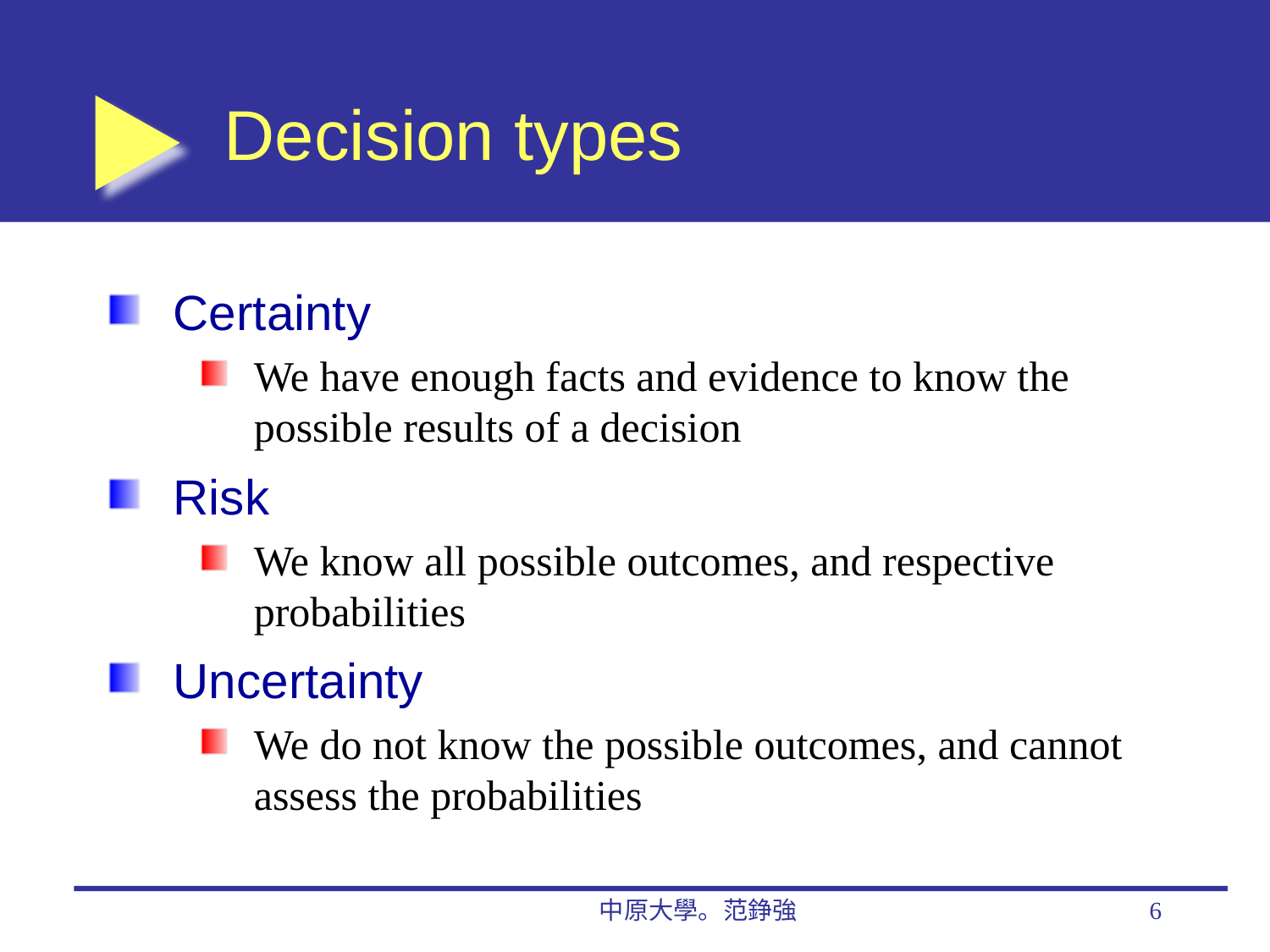

# Decision types
Certainty
We have enough facts and evidence to know the possible results of a decision
Risk
We know all possible outcomes, and respective probabilities
Uncertainty
We do not know the possible outcomes, and cannot assess the probabilities
中原大學。范錚強
6